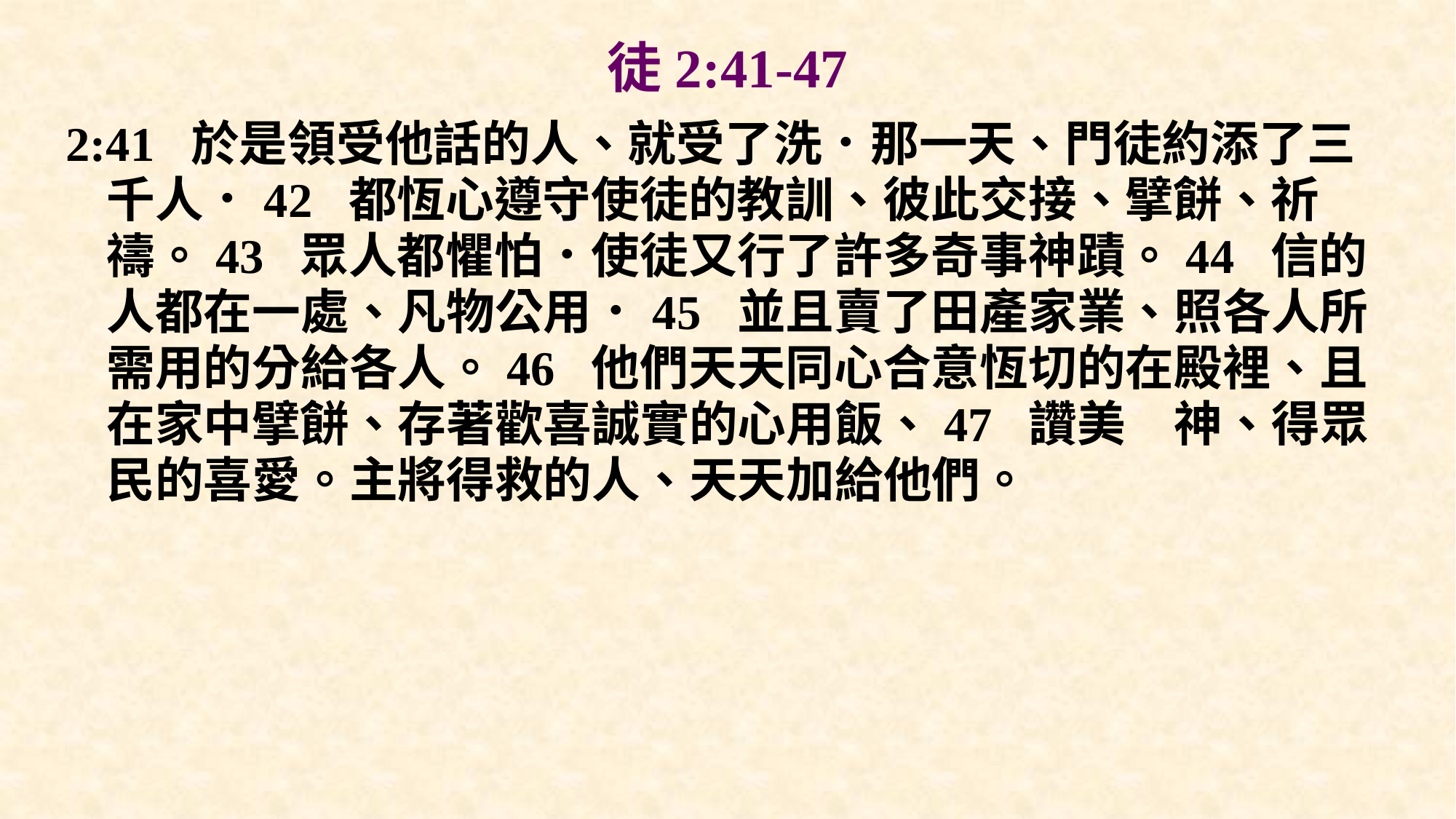

# 徒2:41-47
2:41  於是領受他話的人、就受了洗．那一天、門徒約添了三千人．42  都恆心遵守使徒的教訓、彼此交接、擘餅、祈禱。43  眾人都懼怕．使徒又行了許多奇事神蹟。44  信的人都在一處、凡物公用．45  並且賣了田產家業、照各人所需用的分給各人。46  他們天天同心合意恆切的在殿裡、且在家中擘餅、存著歡喜誠實的心用飯、47  讚美　神、得眾民的喜愛。主將得救的人、天天加給他們。